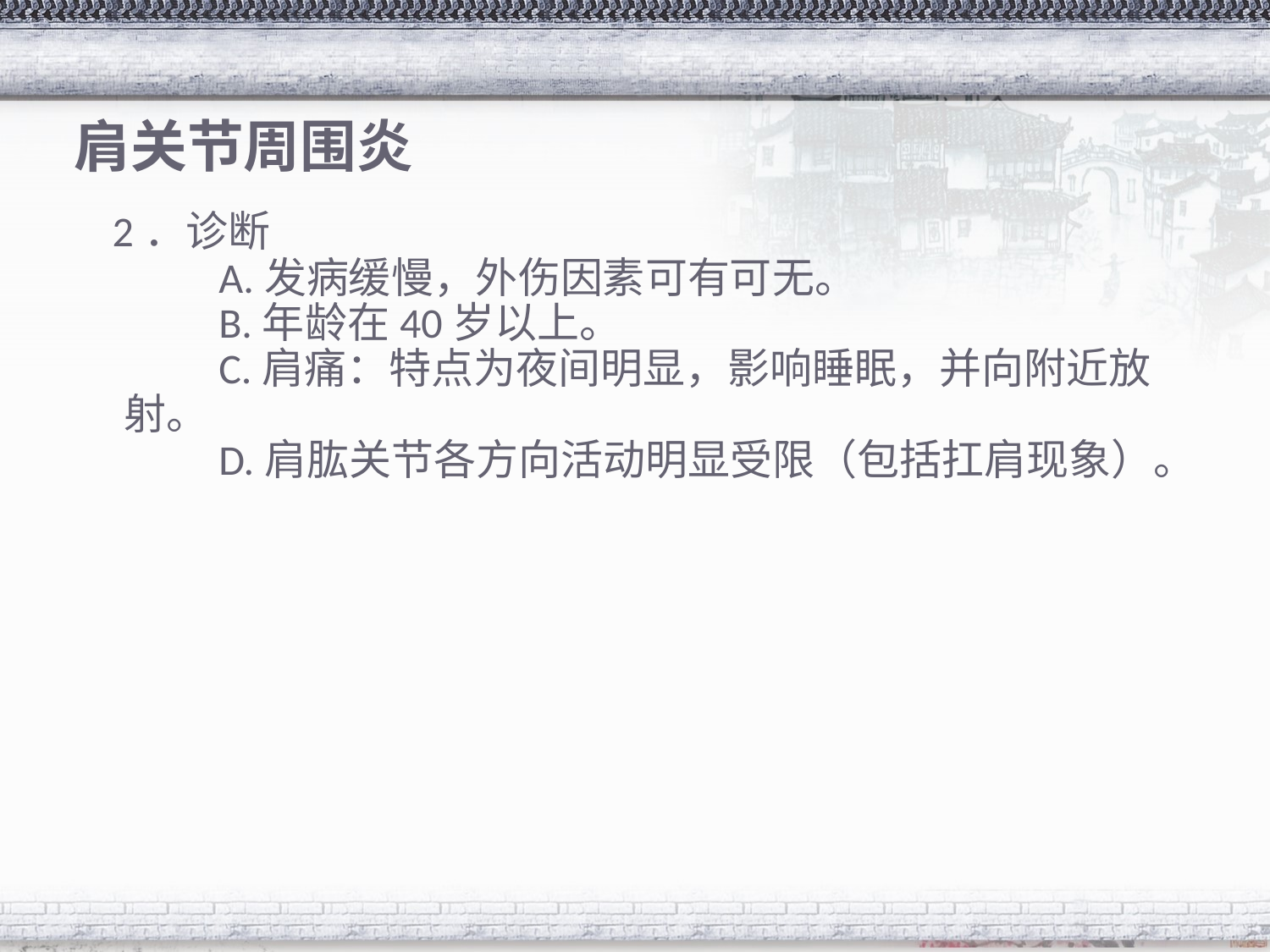

# 肩关节周围炎
    2．诊断
　　A.发病缓慢，外伤因素可有可无。
　　B.年龄在40岁以上。
　　C.肩痛：特点为夜间明显，影响睡眠，并向附近放射。
　　D.肩肱关节各方向活动明显受限（包括扛肩现象）。